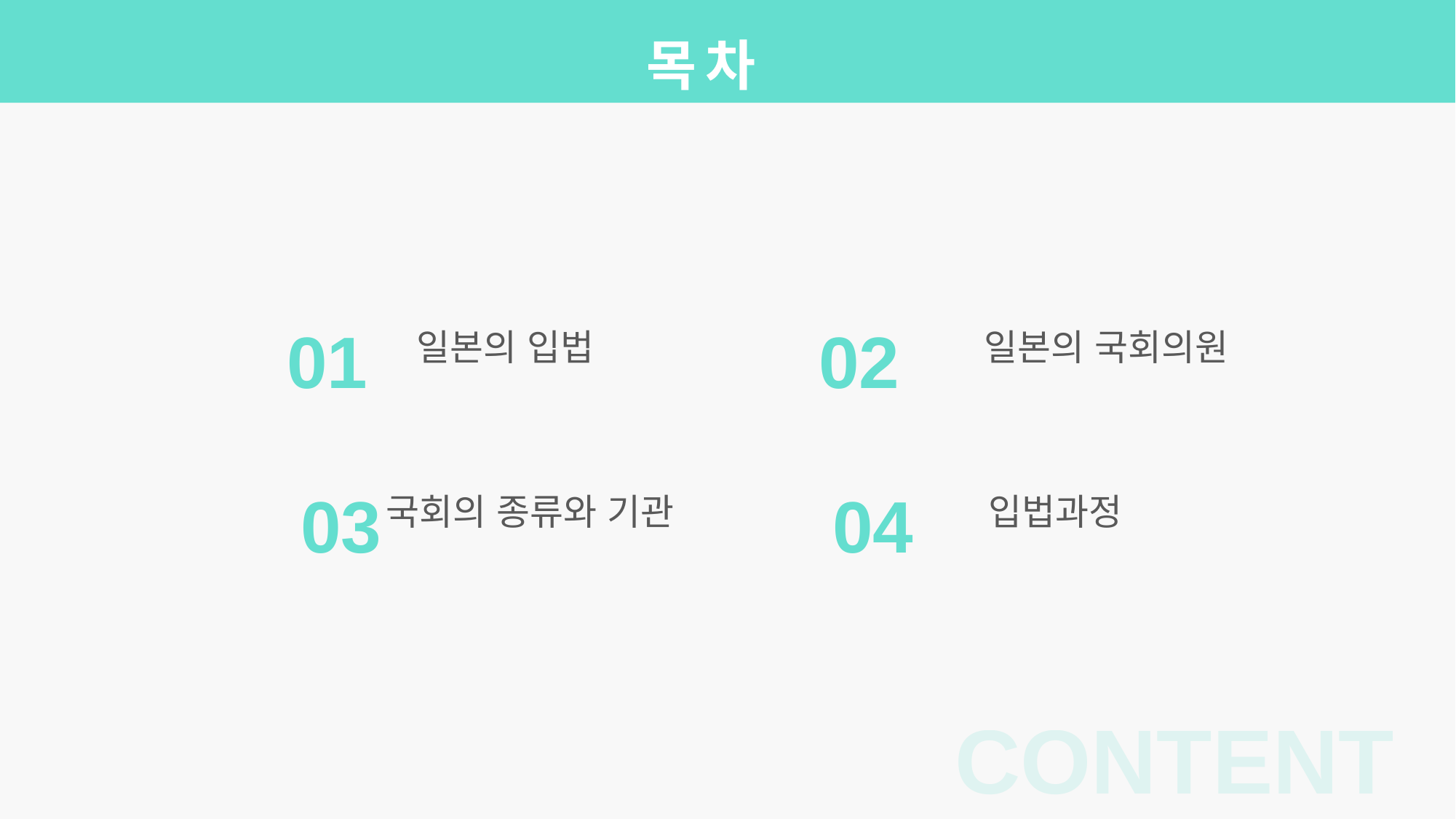

목차
02
일본의 국회의원
01
일본의 입법
03
국회의 종류와 기관
04
입법과정
CONTENTS